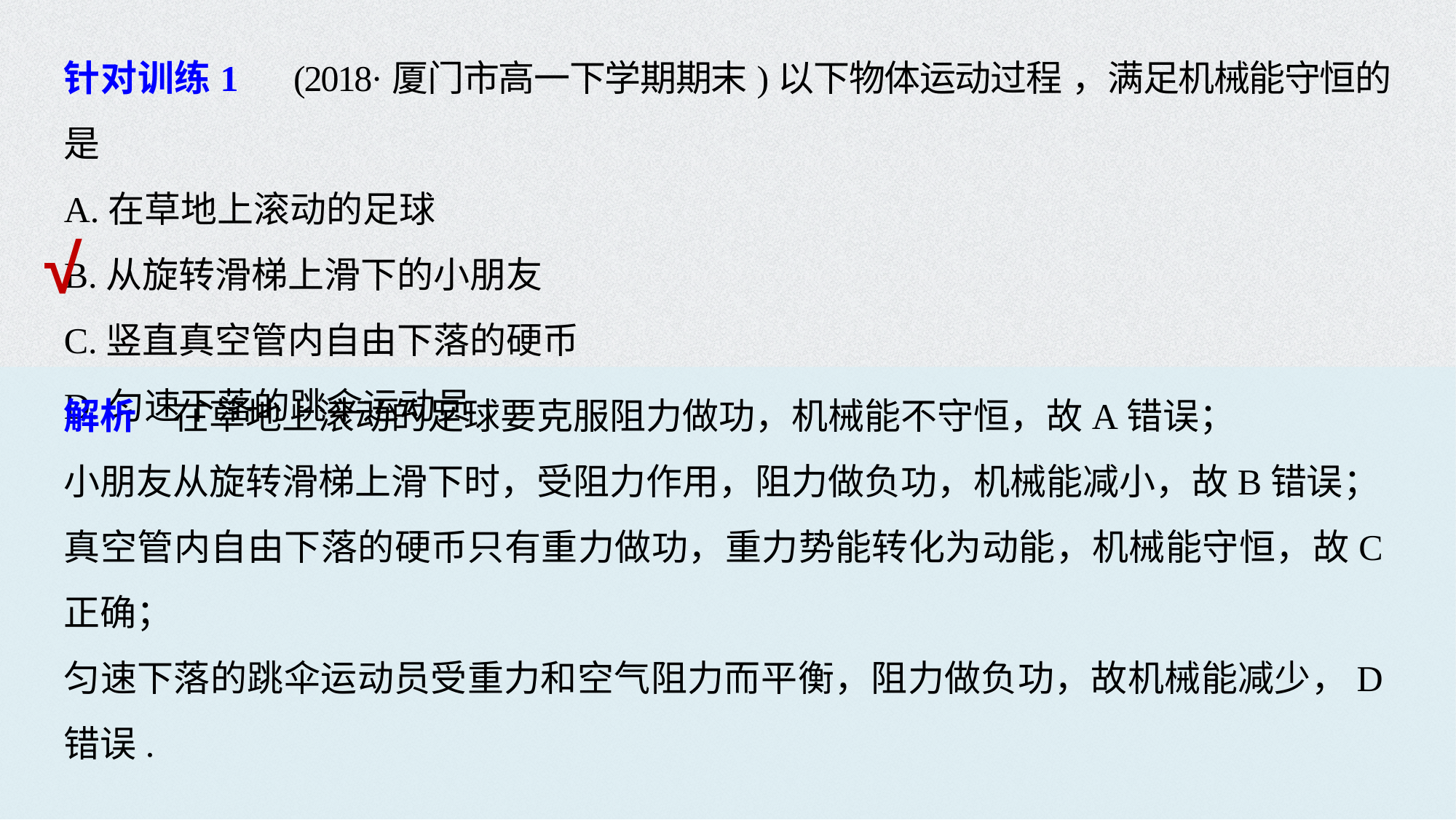

针对训练1　(2018·厦门市高一下学期期末)以下物体运动过程 ，满足机械能守恒的是
A.在草地上滚动的足球
B.从旋转滑梯上滑下的小朋友
C.竖直真空管内自由下落的硬币
D.匀速下落的跳伞运动员
√
解析　在草地上滚动的足球要克服阻力做功，机械能不守恒，故A错误；
小朋友从旋转滑梯上滑下时，受阻力作用，阻力做负功，机械能减小，故B错误；
真空管内自由下落的硬币只有重力做功，重力势能转化为动能，机械能守恒，故C正确；
匀速下落的跳伞运动员受重力和空气阻力而平衡，阻力做负功，故机械能减少，D错误.